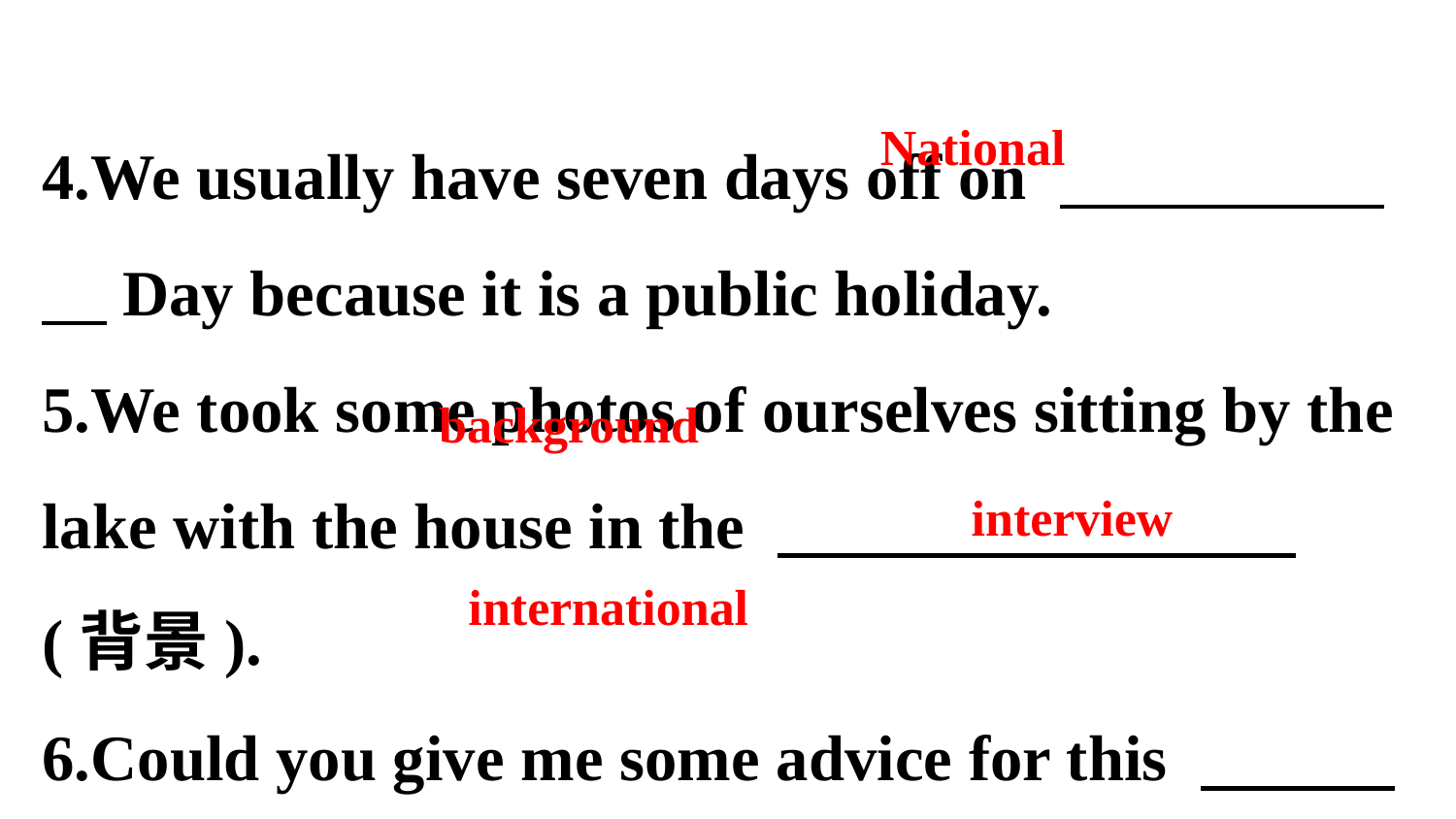

4.We usually have seven days off on 　　　　　　Day because it is a public holiday.
5.We took some photos of ourselves sitting by the lake with the house in the 　　　　　　　　(背景).
6.Could you give me some advice for this 　　　　　(面试)?
7.More and more 　　　　　　　　(国际的)students are coming to China to learn Chinese.
National
background
interview
international